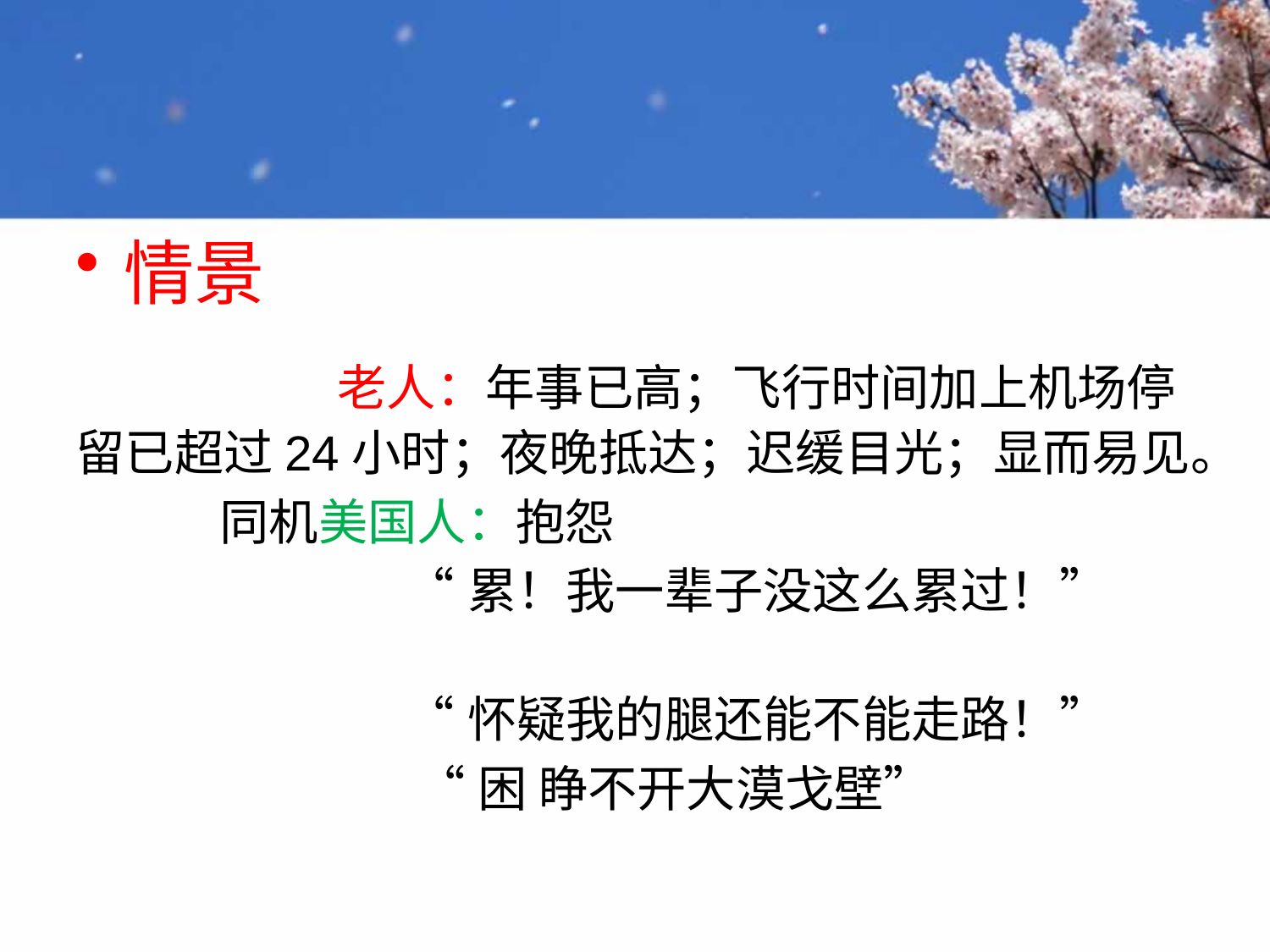

情景
              老人：年事已高；飞行时间加上机场停留已超过24小时；夜晚抵达；迟缓目光；显而易见。
            同机美国人：抱怨
                              “累！我一辈子没这么累过！”
                              “怀疑我的腿还能不能走路！”
                               “困 睁不开大漠戈壁”